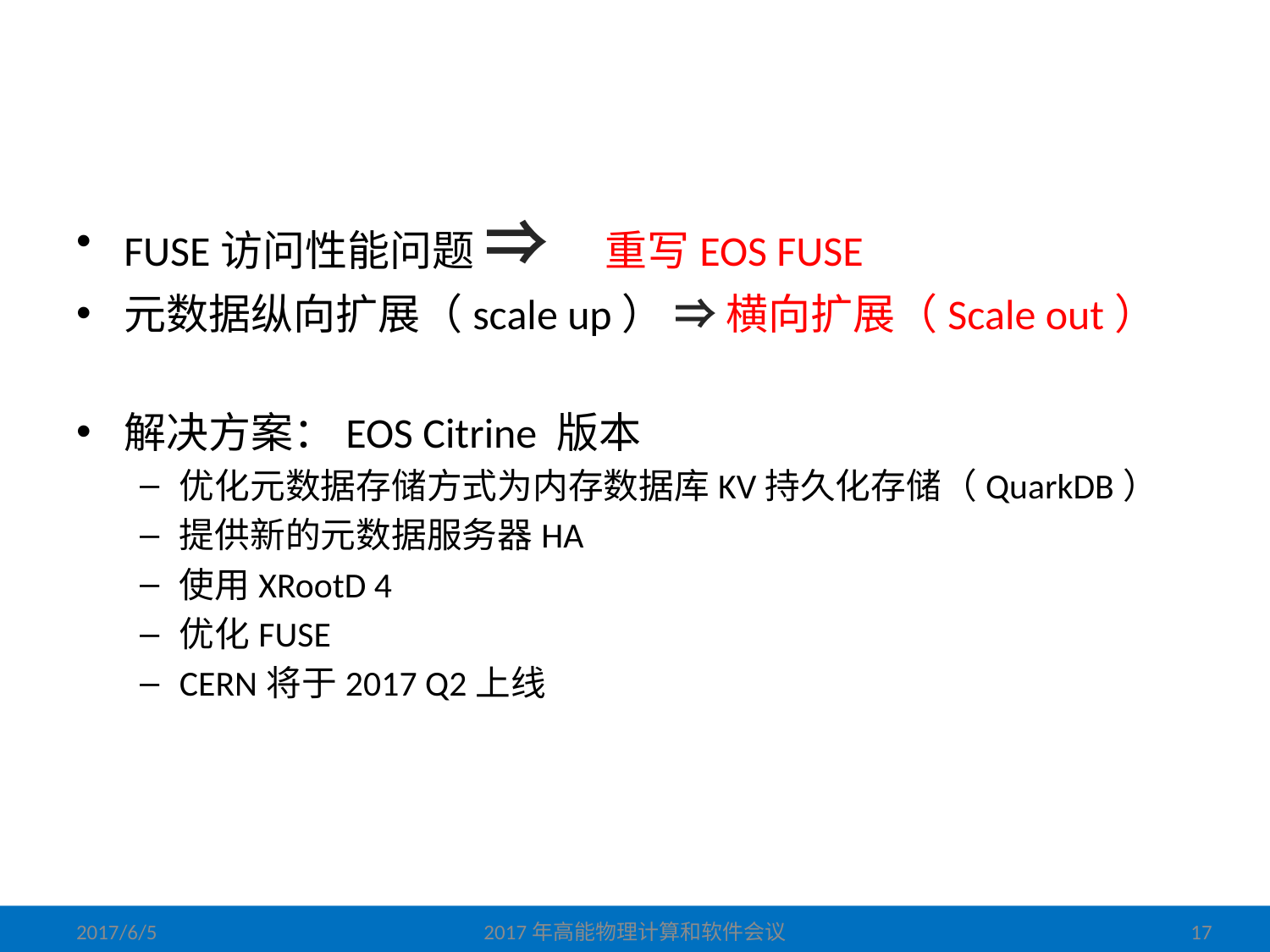

# EOS挑战
FUSE访问性能问题 ⇒      重写EOS FUSE
元数据纵向扩展（scale up） ⇒ 横向扩展（Scale out）

解决方案：EOS Citrine 版本
优化元数据存储方式为内存数据库KV持久化存储（QuarkDB）
提供新的元数据服务器HA
使用XRootD 4
优化FUSE
CERN将于2017 Q2上线

2017/6/5
2017年高能物理计算和软件会议
17